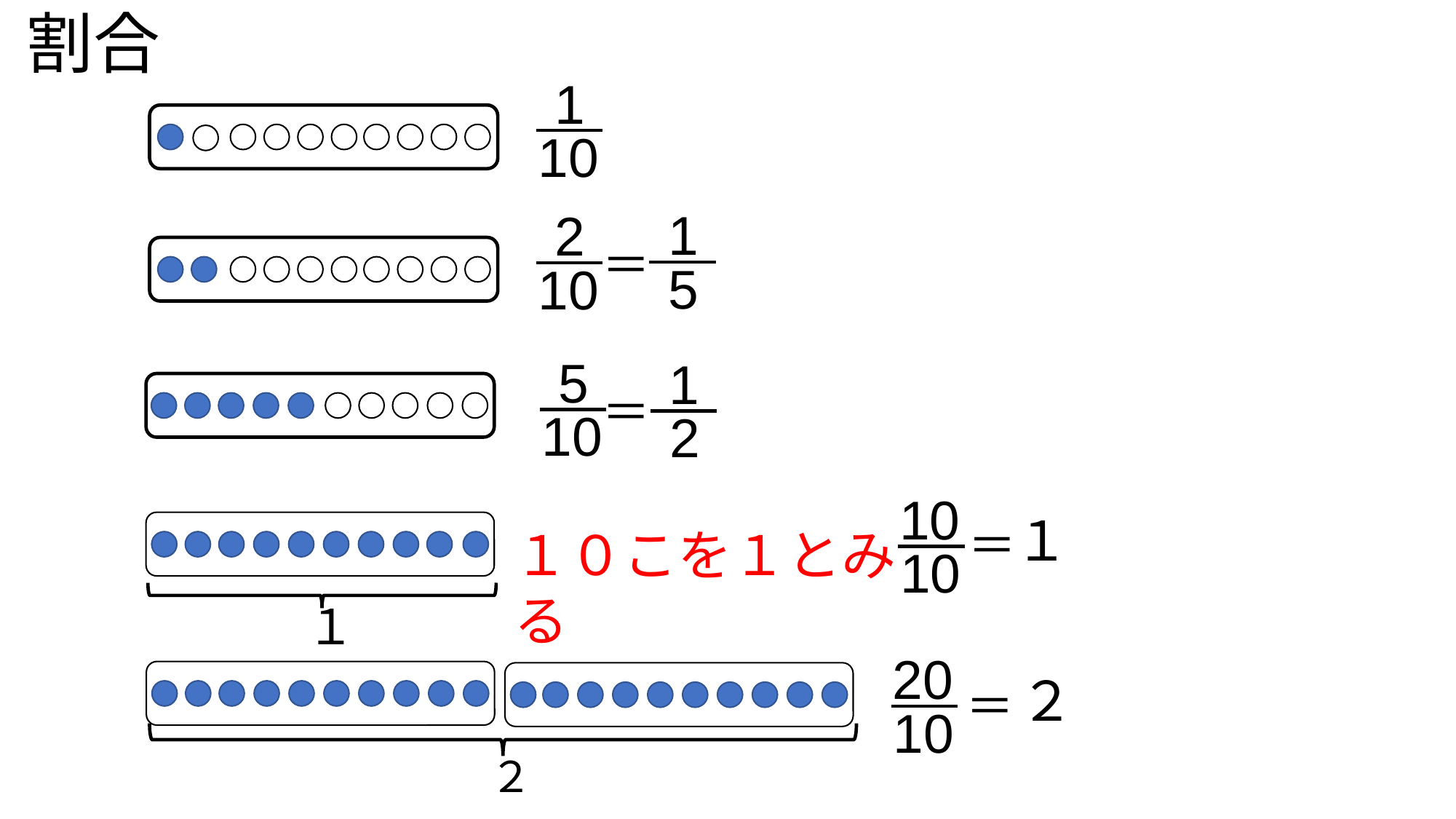

割合
1
10

1
5
2
10
＝

5
10
1
2

＝
10
10
１
＝

１０こを１とみる

１
20
10
２

＝

２